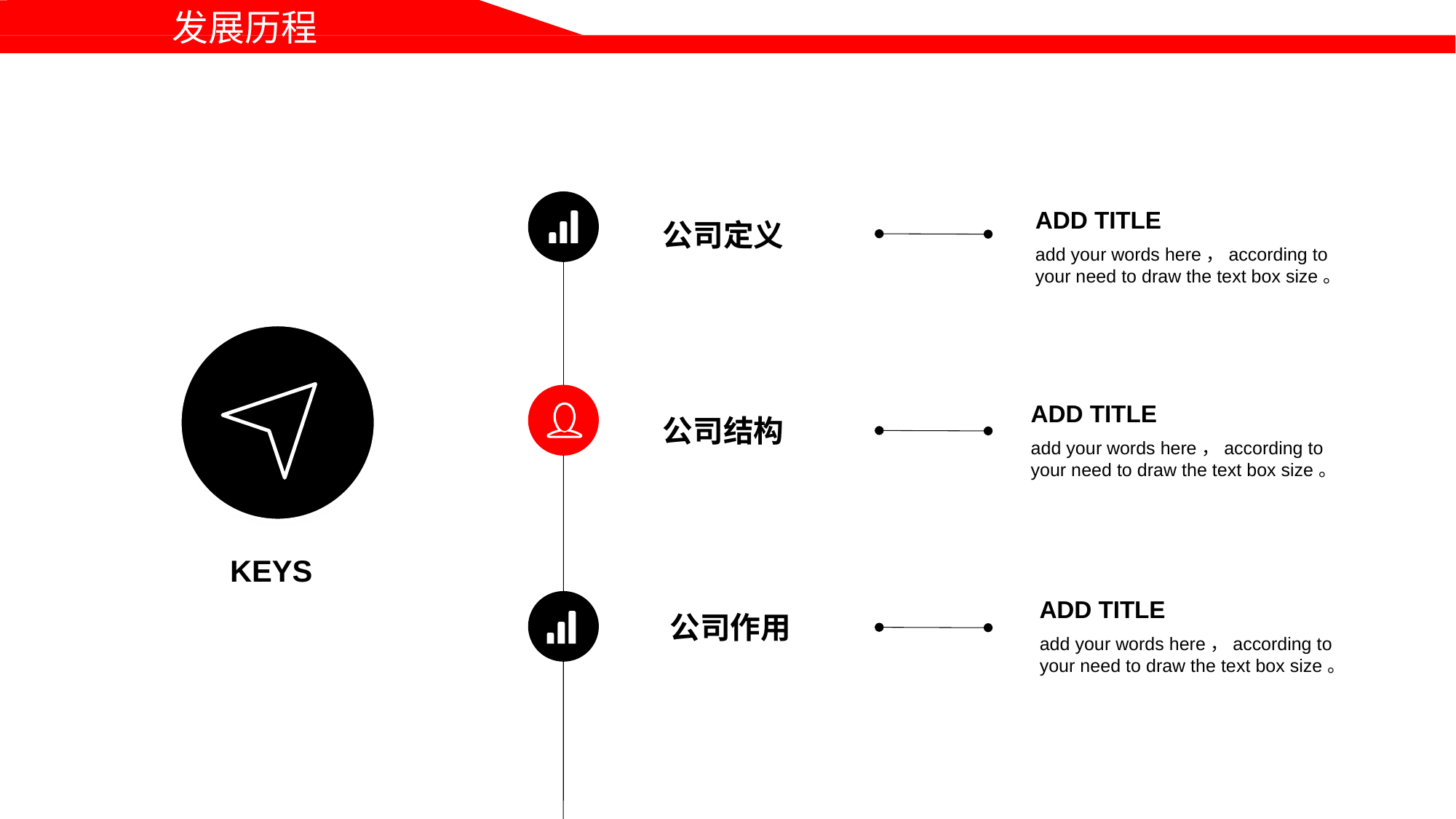

发展历程

ADD TITLE

公司定义
add your words here，according to your need to draw the text box size。

ADD TITLE

公司结构
add your words here，according to your need to draw the text box size。
KEYS

ADD TITLE
公司作用

add your words here，according to your need to draw the text box size。